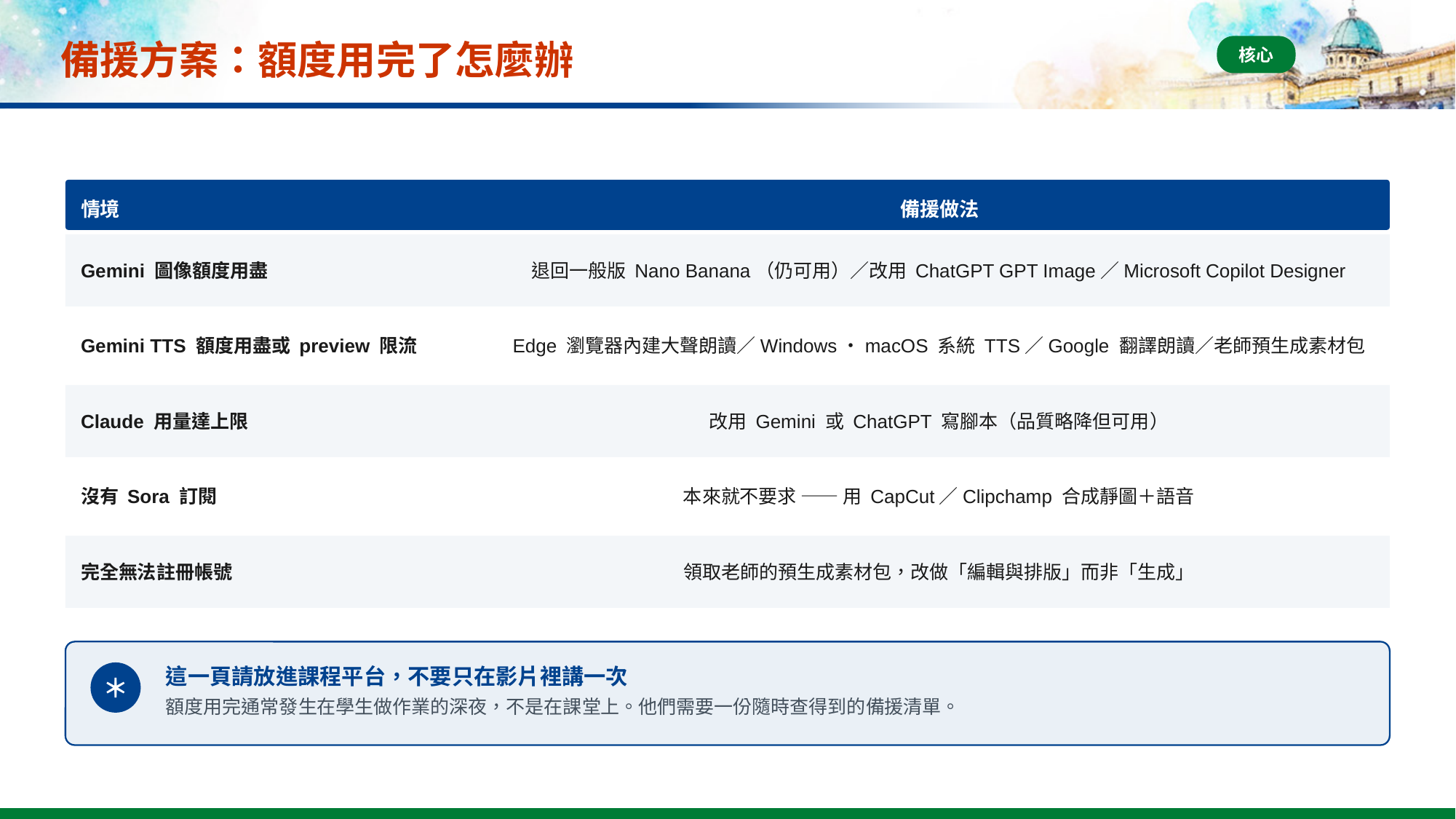

# 備援方案：額度用完了怎麼辦
核心

情境
備援做法

Gemini 圖像額度用盡
退回一般版 Nano Banana（仍可用）／改用 ChatGPT GPT Image／Microsoft Copilot Designer
Gemini TTS 額度用盡或 preview 限流
Edge 瀏覽器內建大聲朗讀／Windows・macOS 系統 TTS／Google 翻譯朗讀／老師預生成素材包

Claude 用量達上限
改用 Gemini 或 ChatGPT 寫腳本（品質略降但可用）
沒有 Sora 訂閱
本來就不要求 —— 用 CapCut／Clipchamp 合成靜圖＋語音

完全無法註冊帳號
領取老師的預生成素材包，改做「編輯與排版」而非「生成」

這一頁請放進課程平台，不要只在影片裡講一次
＊
額度用完通常發生在學生做作業的深夜，不是在課堂上。他們需要一份隨時查得到的備援清單。